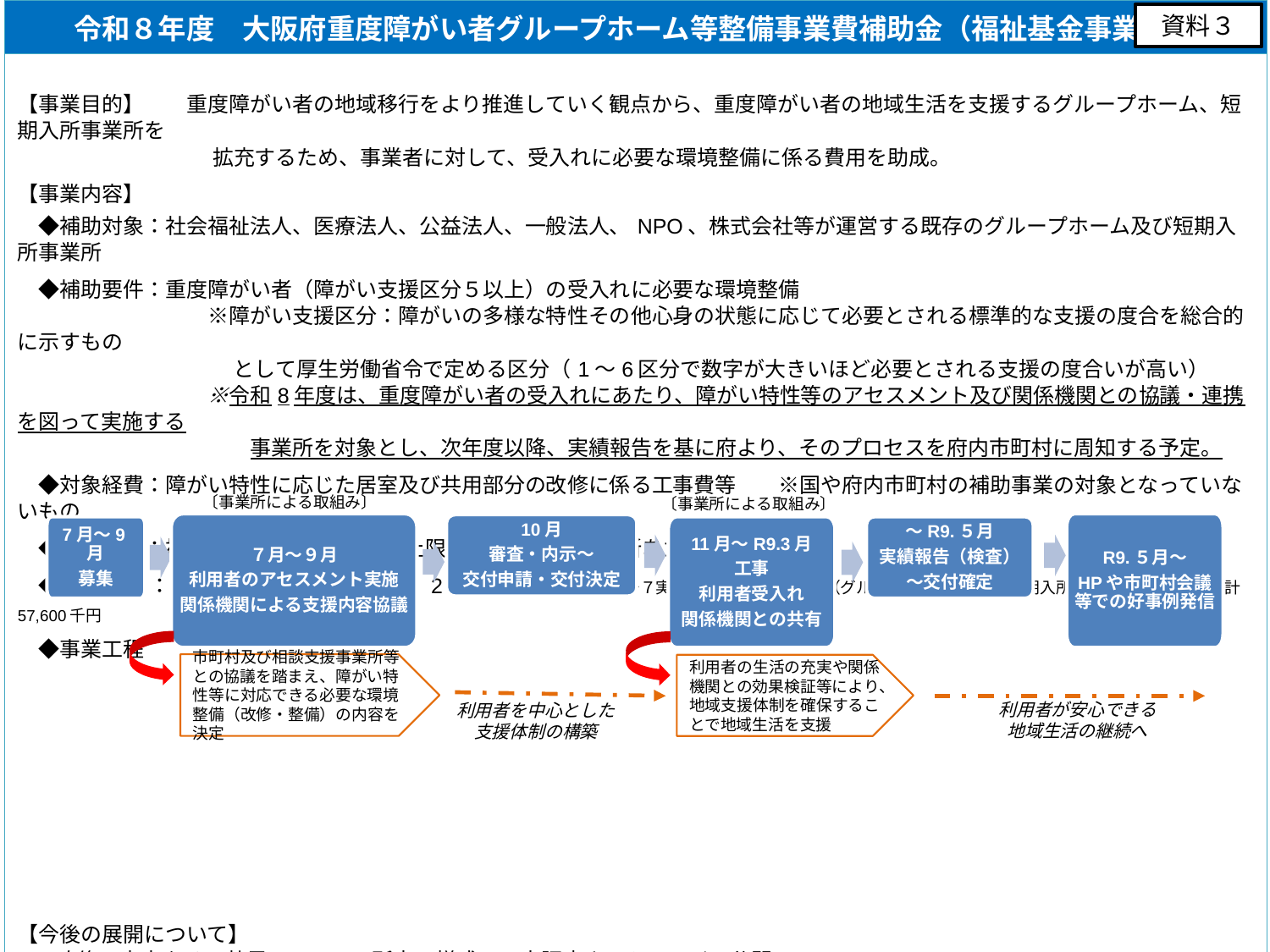

| 令和８年度　大阪府重度障がい者グループホーム等整備事業費補助金（福祉基金事業） |
| --- |
| 【事業目的】　　重度障がい者の地域移行をより推進していく観点から、重度障がい者の地域生活を支援するグループホーム、短期入所事業所を 　　　　　　　　　 拡充するため、事業者に対して、受入れに必要な環境整備に係る費用を助成。 【事業内容】 　◆補助対象：社会福祉法人、医療法人、公益法人、一般法人、NPO、株式会社等が運営する既存のグループホーム及び短期入所事業所 　◆補助要件：重度障がい者（障がい支援区分５以上）の受入れに必要な環境整備 　　　　　　　　　※障がい支援区分：障がいの多様な特性その他心身の状態に応じて必要とされる標準的な支援の度合を総合的に示すもの 　　　　　　　　　　 として厚生労働省令で定める区分（1～6区分で数字が大きいほど必要とされる支援の度合いが高い） 　　　　　　　　　※令和8年度は、重度障がい者の受入れにあたり、障がい特性等のアセスメント及び関係機関との協議・連携を図って実施する 　　　　　　　　　　　事業所を対象とし、次年度以降、実績報告を基に府より、そのプロセスを府内市町村に周知する予定。 　◆対象経費：障がい特性に応じた居室及び共用部分の改修に係る工事費等　　※国や府内市町村の補助事業の対象となっていないもの 　◆補助率等：補助率10／10　　補助上限180万円／1事業所あたり 　◆予算額　 ：3,600千円　（補助予定：2事業所）【参考】R5～７実績：交付決定計39件（グループホーム19件、短期入所20件）、当初予算額計57,600千円 　◆事業工程 【今後の展開について】 　➢改修の内容やその効果について、所定の様式にて大阪府ホームページに公開。 　　　URL：https://www.pref.osaka.lg.jp/o090080/shisetsufukushi/r05seibi/index.html 　➢本事業における事業者からの実績報告（利用者のアセスメントに基づいた環境調整や関係機関との支援内容の協議など）を基に、そのプロセス 　　 を府内市町村に情報共有し、事例の横展開を図ることで、支援が難しいとされる重度障がい者の地域移行や地域生活継続の方策を検討して 　　 いただく契機とする。 |
資料３
〔事業所による取組み〕
〔事業所による取組み〕
７月～９月
利用者のアセスメント実施
関係機関による支援内容協議
R9.５月～
HPや市町村会議等での好事例発信
10月
審査・内示～
交付申請・交付決定
7月～9月
募集
～R9.５月
実績報告（検査）
～交付確定
11月～R9.3月
工事
利用者受入れ
関係機関との共有

市町村及び相談支援事業所等との協議を踏まえ、障がい特性等に対応できる必要な環境整備（改修・整備）の内容を決定
利用者の生活の充実や関係機関との効果検証等により、地域支援体制を確保することで地域生活を支援
利用者が安心できる
地域生活の継続へ
利用者を中心とした
支援体制の構築